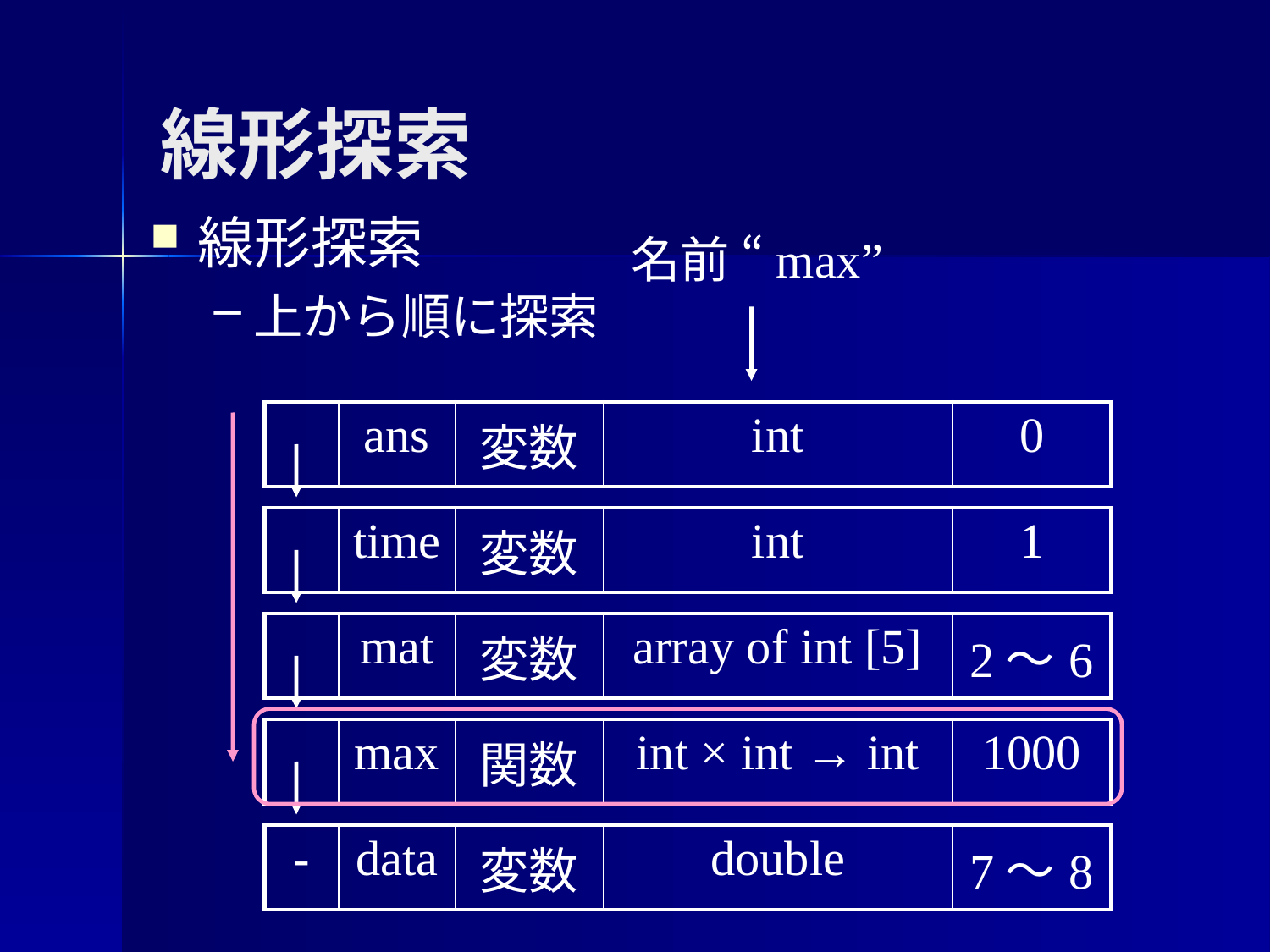

線形探索
線形探索
上から順に探索
名前 “max”

|  | ans | 変数 | int | 0 |
| --- | --- | --- | --- | --- |

|  | time | 変数 | int | 1 |
| --- | --- | --- | --- | --- |

|  | mat | 変数 | array of int [5] | 2～6 |
| --- | --- | --- | --- | --- |

|  | max | 関数 | int × int → int | 1000 |
| --- | --- | --- | --- | --- |

| - | data | 変数 | double | 7～8 |
| --- | --- | --- | --- | --- |